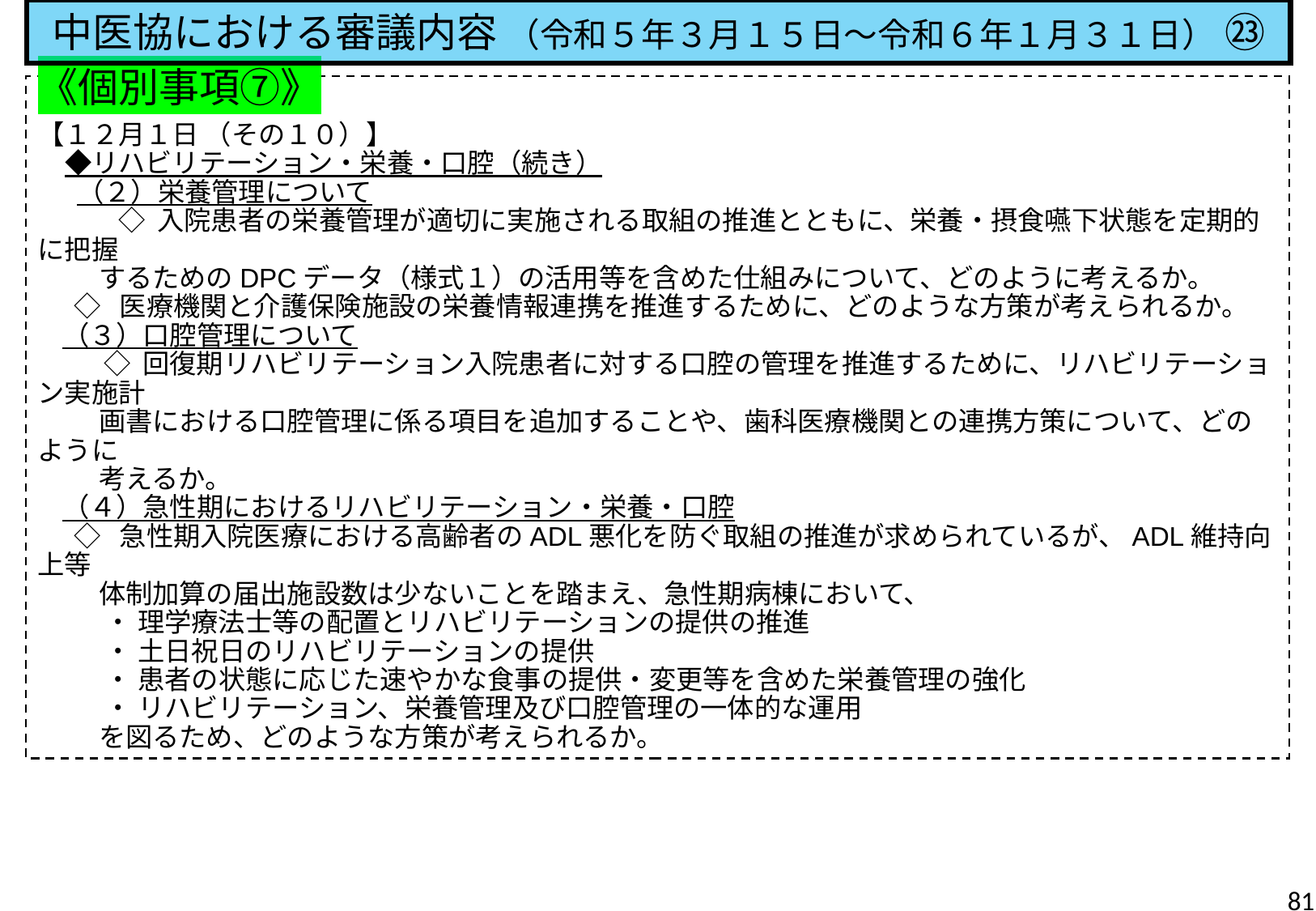

中医協における審議内容 （令和５年３月１５日～令和６年１月３１日） ㉓
《個別事項⑦》
【１２月１日 （その１０）】
　◆リハビリテーション・栄養・口腔（続き）
 　（２）栄養管理について
　　　◇  入院患者の栄養管理が適切に実施される取組の推進とともに、栄養・摂食嚥下状態を定期的に把握
         するためのDPCデータ（様式１）の活用等を含めた仕組みについて、どのように考えるか。
      ◇  医療機関と介護保険施設の栄養情報連携を推進するために、どのような方策が考えられるか。
   （３）口腔管理について
　　  ◇  回復期リハビリテーション入院患者に対する口腔の管理を推進するために、リハビリテーション実施計
         画書における口腔管理に係る項目を追加することや、歯科医療機関との連携方策について、どのように
         考えるか。
   （４）急性期におけるリハビリテーション・栄養・口腔
      ◇  急性期入院医療における高齢者のADL悪化を防ぐ取組の推進が求められているが、ADL維持向上等
         体制加算の届出施設数は少ないことを踏まえ、急性期病棟において、
          ・ 理学療法士等の配置とリハビリテーションの提供の推進
          ・ 土日祝日のリハビリテーションの提供
          ・ 患者の状態に応じた速やかな食事の提供・変更等を含めた栄養管理の強化
          ・ リハビリテーション、栄養管理及び口腔管理の一体的な運用
         を図るため、どのような方策が考えられるか。
81